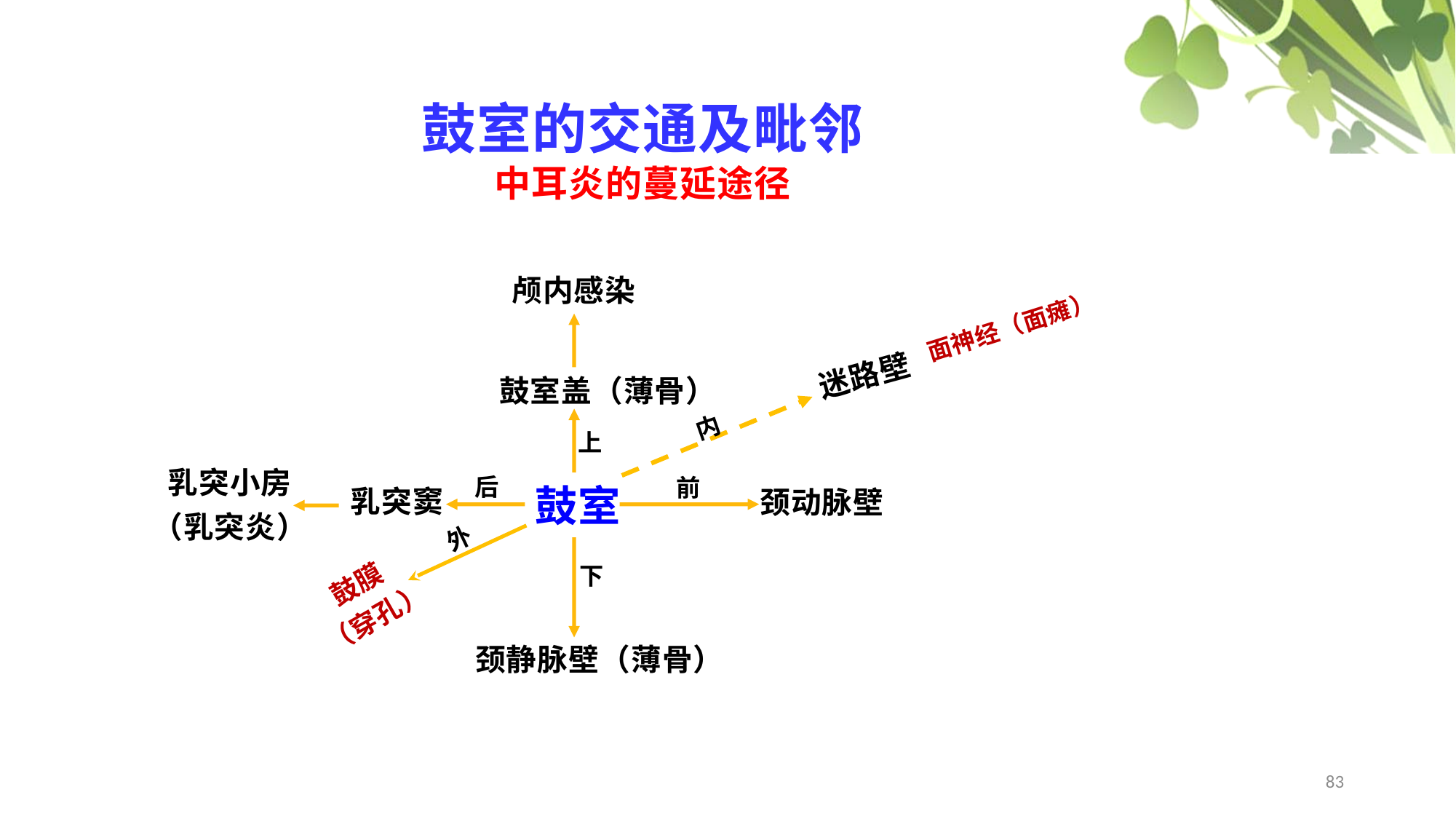

鼓室的交通及毗邻
中耳炎的蔓延途径

面神经（面瘫）

迷路壁

内
颅内感染

鼓室盖（薄骨）

上
乳突小房
（乳突炎）

后
乳突窦

前
颈动脉壁

鼓室
外

鼓膜
（穿孔）

下
颈静脉壁（薄骨）
83